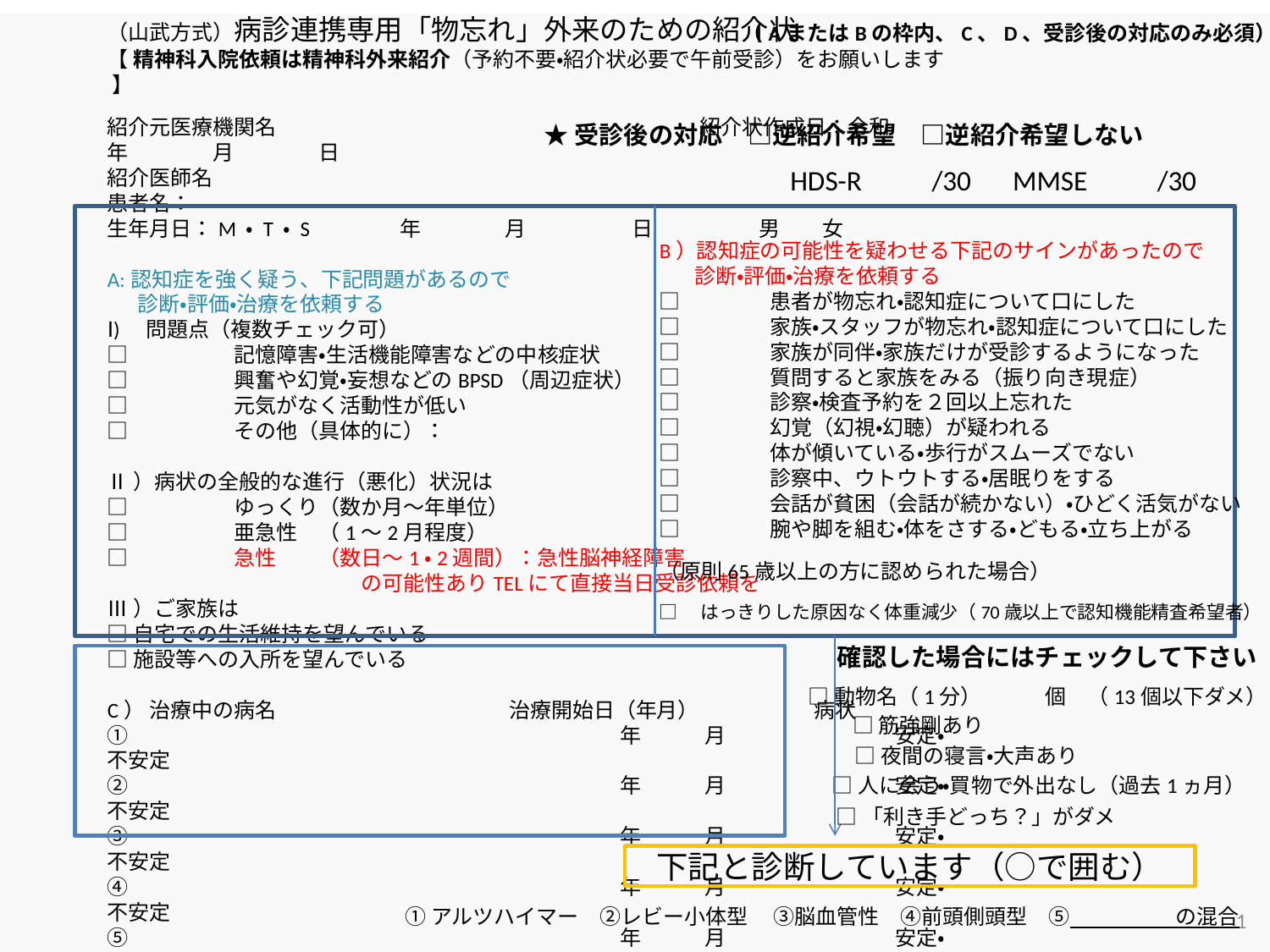

（山武方式）病診連携専用「物忘れ」外来のための紹介状
【 精神科入院依頼は精神科外来紹介（予約不要・紹介状必要で午前受診）をお願いします 】

紹介元医療機関名　　　　　　　　　　　　　　　　　　　　紹介状作成日：令和　　　年　　　　月　　　　日
紹介医師名
患者名：
生年月日：M ・ T ・ S　　　　年　　　　月　　　　　日　　　　　男　　女

A:認知症を強く疑う、下記問題があるので
　  診断・評価・治療を依頼する
Ⅰ)　問題点（複数チェック可）
□	記憶障害・生活機能障害などの中核症状
□	興奮や幻覚・妄想などのBPSD（周辺症状）
□	元気がなく活動性が低い
□	その他（具体的に）：

Ⅱ）病状の全般的な進行（悪化）状況は
□	ゆっくり（数か月～年単位）
□	亜急性　（1～2月程度）
□	急性　　（数日～1・2週間）：急性脳神経障害
　　　　　　　　　　　　の可能性ありTELにて直接当日受診依頼を
Ⅲ）ご家族は
□自宅での生活維持を望んでいる
□施設等への入所を望んでいる

C） 治療中の病名　　　　　　　　　　　治療開始日（年月）　　  　　　病状
①　　　　　　　　　　　　　　　　　　　　　　　年　　　月　　　　　　　　安定・不安定
②　　　　　　　　　　　　　　　　　　　　　　　年　　　月　　　　　　　　安定・不安定
③　　　　　　　　　　　　　　　　　　　　　　　年　　　月　　　　　　　　安定・不安定
④　　　　　　　　　　　　　　　　　　　　　　　年　　　月　　　　　　　　安定・不安定
⑤　　　　　　　　　　　　　　　　　　　　　　　年　　　月　　　　　　　　安定・不安定
⑥　　　　　　　　　　　　　　　　　　　　　　　年　　　月　　　　　　　　安定・不安定

D) 投薬内容 □　　お薬手帳参照（持参させます）
　　　　　　　　□　　別紙に記載します
（AまたはBの枠内、C、D、受診後の対応のみ必須）

★受診後の対応　□逆紹介希望　□逆紹介希望しない
HDS-R　　/30　MMSE　　/30

B）認知症の可能性を疑わせる下記のサインがあったので
　   診断・評価・治療を依頼する
□　　　　患者が物忘れ・認知症について口にした
□　　　　家族・スタッフが物忘れ・認知症について口にした
□　　　　家族が同伴・家族だけが受診するようになった
□　　　　質問すると家族をみる（振り向き現症）
□　　　　診察・検査予約を２回以上忘れた
□　　　　幻覚（幻視・幻聴）が疑われる
□　　　　体が傾いている・歩行がスムーズでない
□　　　　診察中、ウトウトする・居眠りをする
□　　　　会話が貧困（会話が続かない）・ひどく活気がない
□　　　　腕や脚を組む・体をさする・どもる・立ち上がる

（原則65歳以上の方に認められた場合）

□　はっきりした原因なく体重減少（70歳以上で認知機能精査希望者）
確認した場合にはチェックして下さい

□動物名（1分）　　　個　（13個以下ダメ）
□筋強剛あり
□夜間の寝言・大声あり
□人に会う・買物で外出なし（過去1ヵ月）
□「利き手どっち？」がダメ
下記と診断しています（○で囲む）
1
①アルツハイマー　②レビー小体型 　③脳血管性　④前頭側頭型　⑤　　　　　の混合